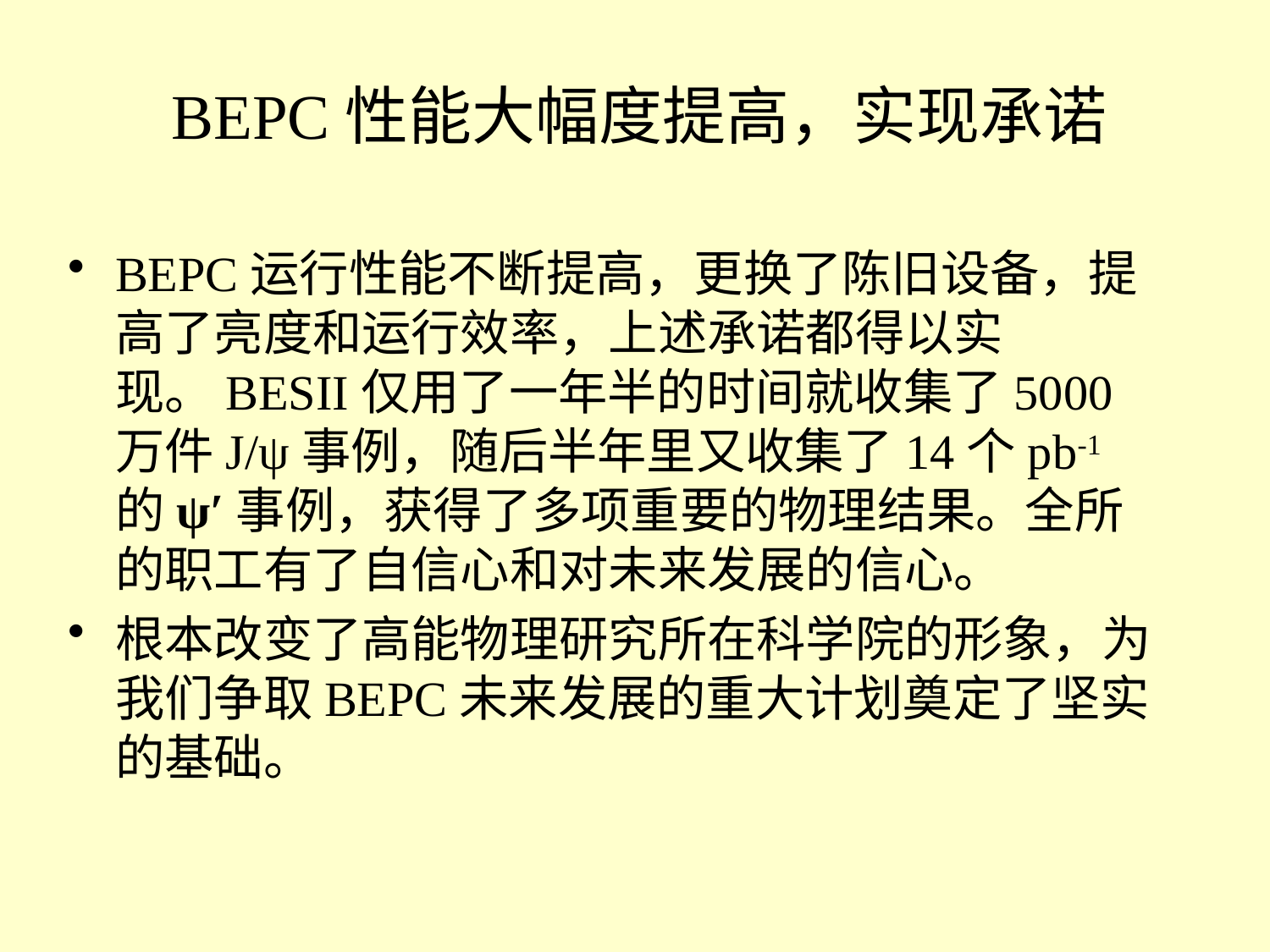

# BEPC性能大幅度提高，实现承诺
BEPC运行性能不断提高，更换了陈旧设备，提高了亮度和运行效率，上述承诺都得以实现。BESII仅用了一年半的时间就收集了5000万件J/ψ事例，随后半年里又收集了14个pb-1的ψ′事例，获得了多项重要的物理结果。全所的职工有了自信心和对未来发展的信心。
根本改变了高能物理研究所在科学院的形象，为我们争取BEPC未来发展的重大计划奠定了坚实的基础。